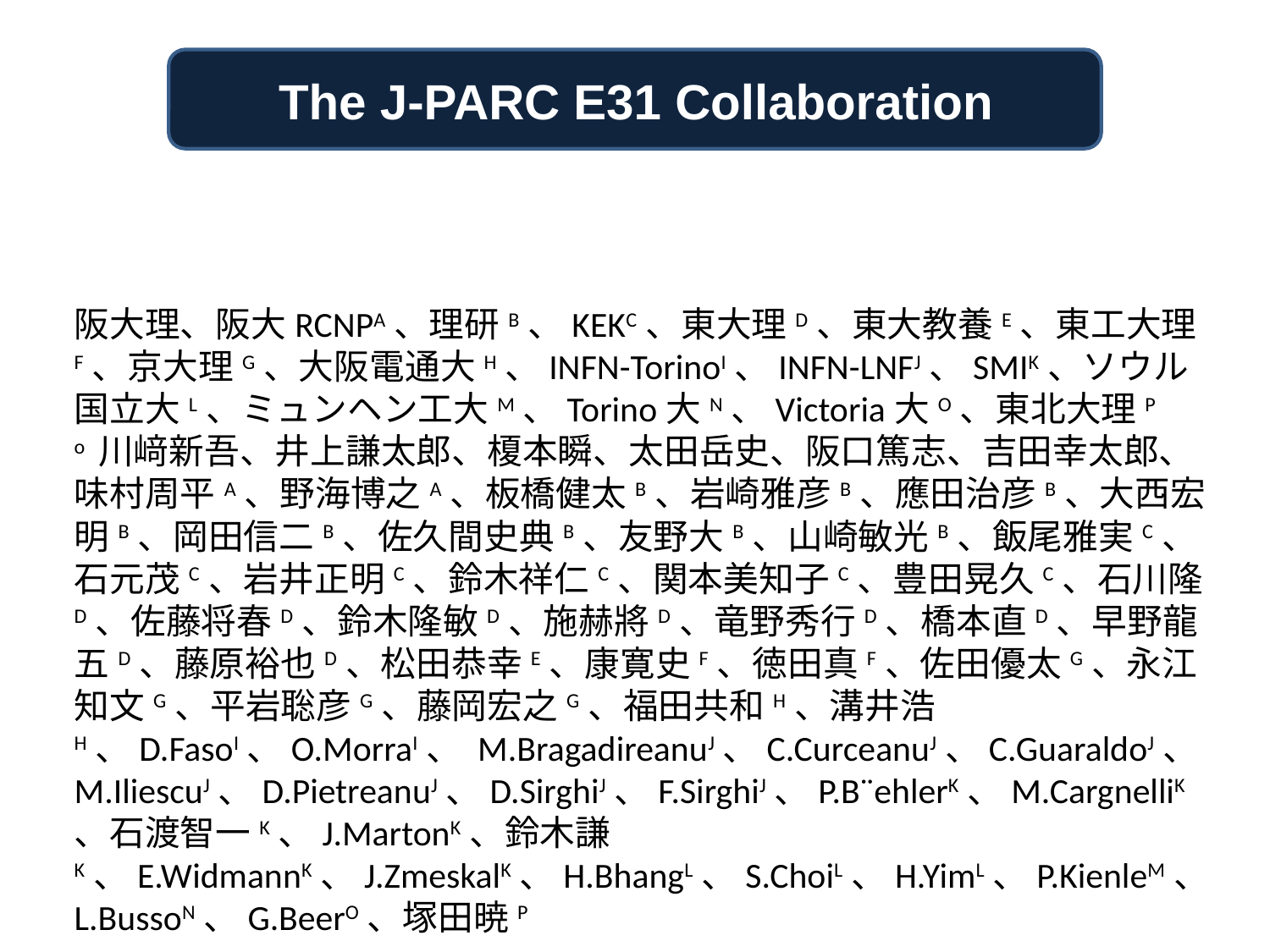

The J-PARC E31 Collaboration
阪大理、阪大RCNPA、理研B、KEKC、東大理D、東大教養E、東工大理F、京大理G、大阪電通大H、INFN-TorinoI、INFN-LNFJ、SMIK、ソウル国立大L、ミュンヘン工大M、Torino大N、Victoria大O、東北大理P
o 川﨑新吾、井上謙太郎、榎本瞬、太田岳史、阪口篤志、吉田幸太郎、味村周平A、野海博之A、板橋健太B、岩崎雅彦B、應田治彦B、大西宏明B、岡田信二B、佐久間史典B、友野大B、山崎敏光B、飯尾雅実C、石元茂C、岩井正明C、鈴木祥仁C、関本美知子C、豊田晃久C、石川隆D、佐藤将春D、鈴木隆敏D、施赫將D、竜野秀行D、橋本直D、早野龍五D、藤原裕也D、松田恭幸E、康寛史F、徳田真F、佐田優太G、永江知文G、平岩聡彦G、藤岡宏之G、福田共和H、溝井浩H、D.FasoI、O.MorraI、 M.BragadireanuJ、C.CurceanuJ、C.GuaraldoJ、M.IliescuJ、D.PietreanuJ、D.SirghiJ、F.SirghiJ、P.B¨ehlerK、M.CargnelliK、石渡智一K、J.MartonK、鈴木謙K、E.WidmannK、J.ZmeskalK、H.BhangL、S.ChoiL、H.YimL、P.KienleM、L.BussoN、G.BeerO、塚田暁P